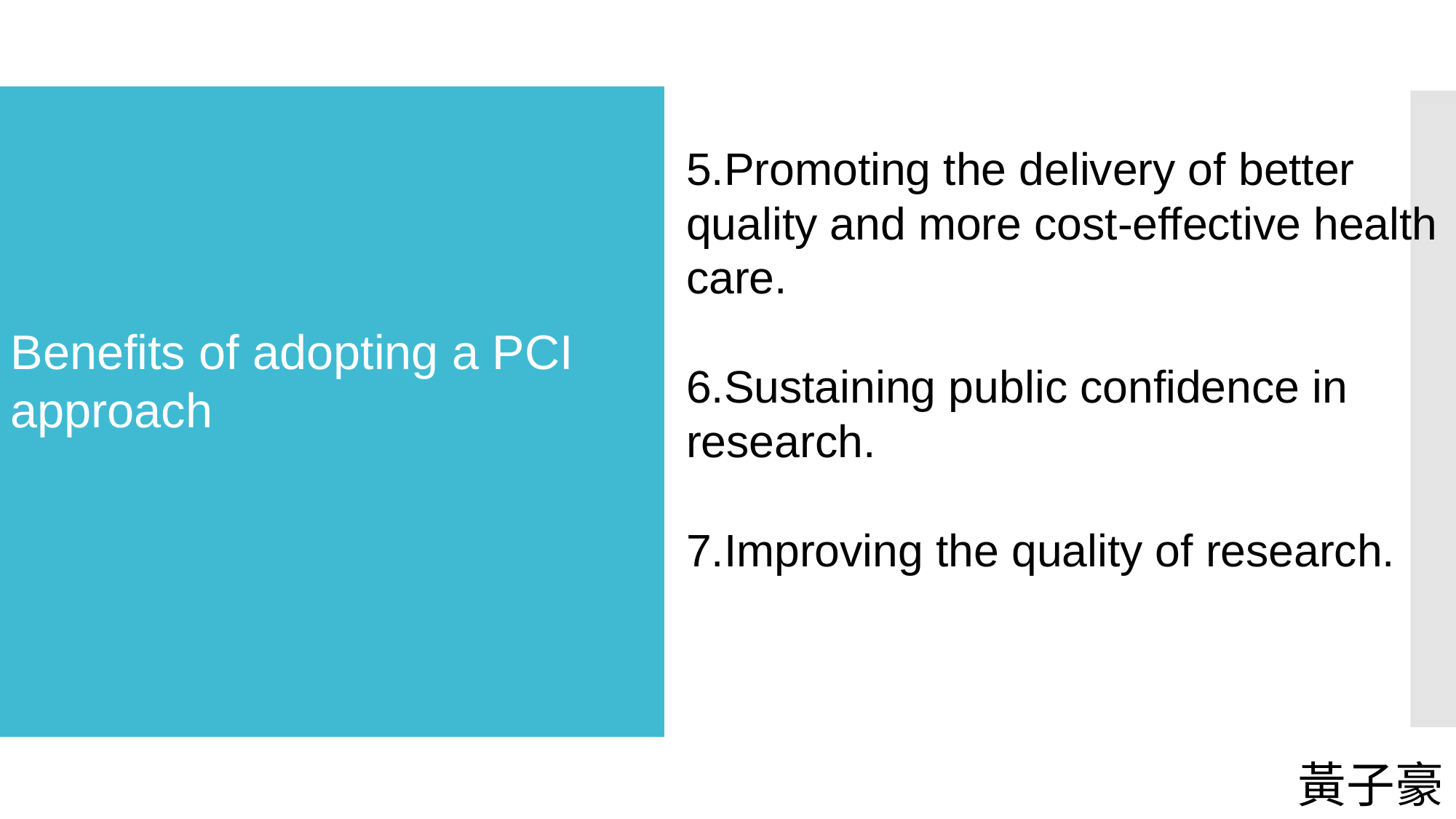

#
5.Promoting the delivery of better quality and more cost-effective health care.

6.Sustaining public confidence in research.

7.Improving the quality of research.
Benefits of adopting a PCI approach
黃子豪